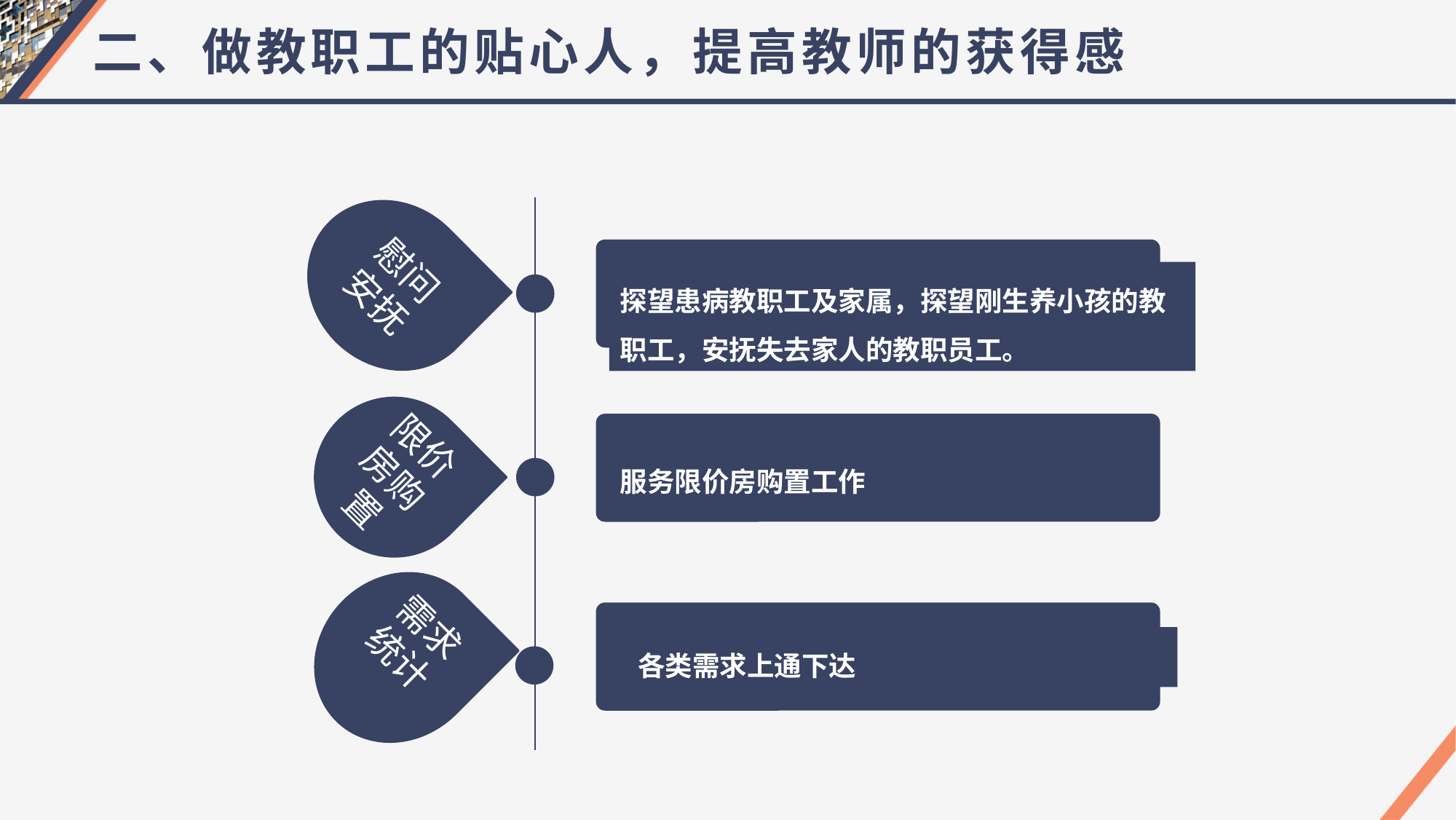

二、做教职工的贴心人，提高教师的获得感

慰问安抚
限价房购置
需求统计

探望患病教职工及家属，探望刚生养小孩的教职工，安抚失去家人的教职员工。

服务限价房购置工作

各类需求上通下达